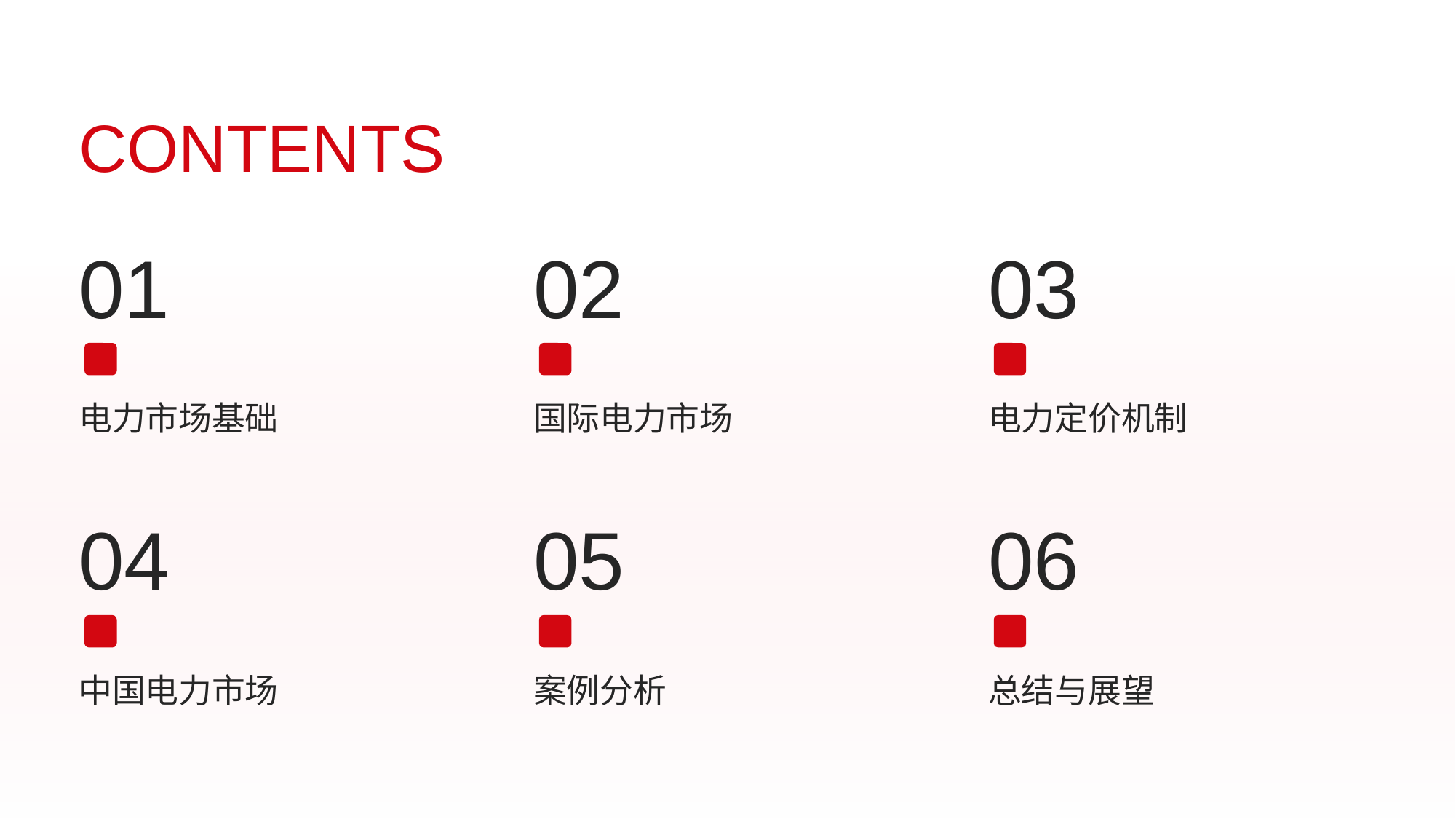

CONTENTS
01
02
03

电力市场基础
国际电力市场
电力定价机制
04
05
06

中国电力市场
案例分析
总结与展望